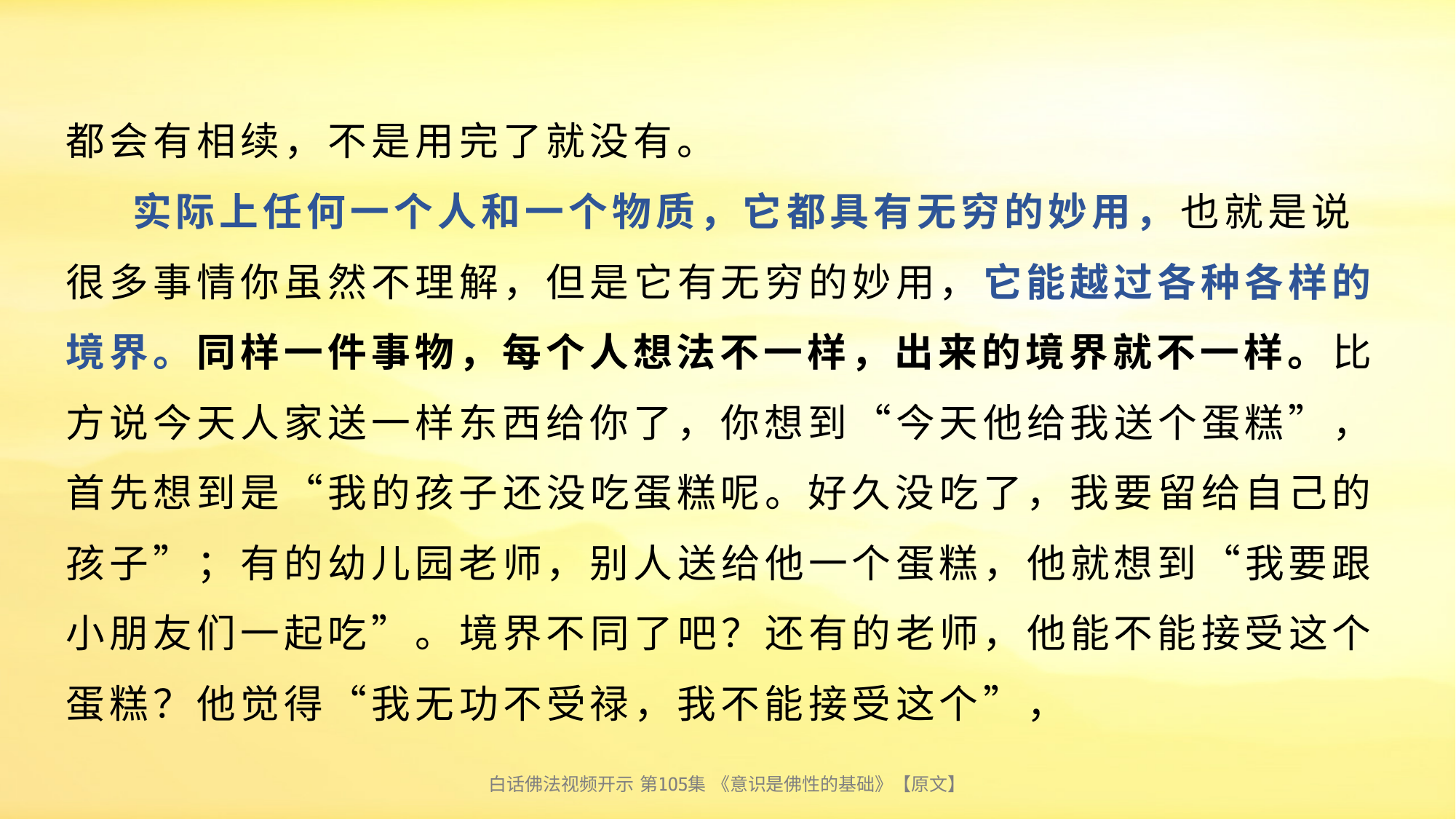

# 都会有相续，不是用完了就没有。 实际上任何一个人和一个物质，它都具有无穷的妙用，也就是说很多事情你虽然不理解，但是它有无穷的妙用，它能越过各种各样的境界。同样一件事物，每个人想法不一样，出来的境界就不一样。比方说今天人家送一样东西给你了，你想到“今天他给我送个蛋糕”，首先想到是“我的孩子还没吃蛋糕呢。好久没吃了，我要留给自己的孩子”；有的幼儿园老师，别人送给他一个蛋糕，他就想到“我要跟小朋友们一起吃”。境界不同了吧？还有的老师，他能不能接受这个蛋糕？他觉得“我无功不受禄，我不能接受这个”，
白话佛法视频开示 第105集 《意识是佛性的基础》【原文】